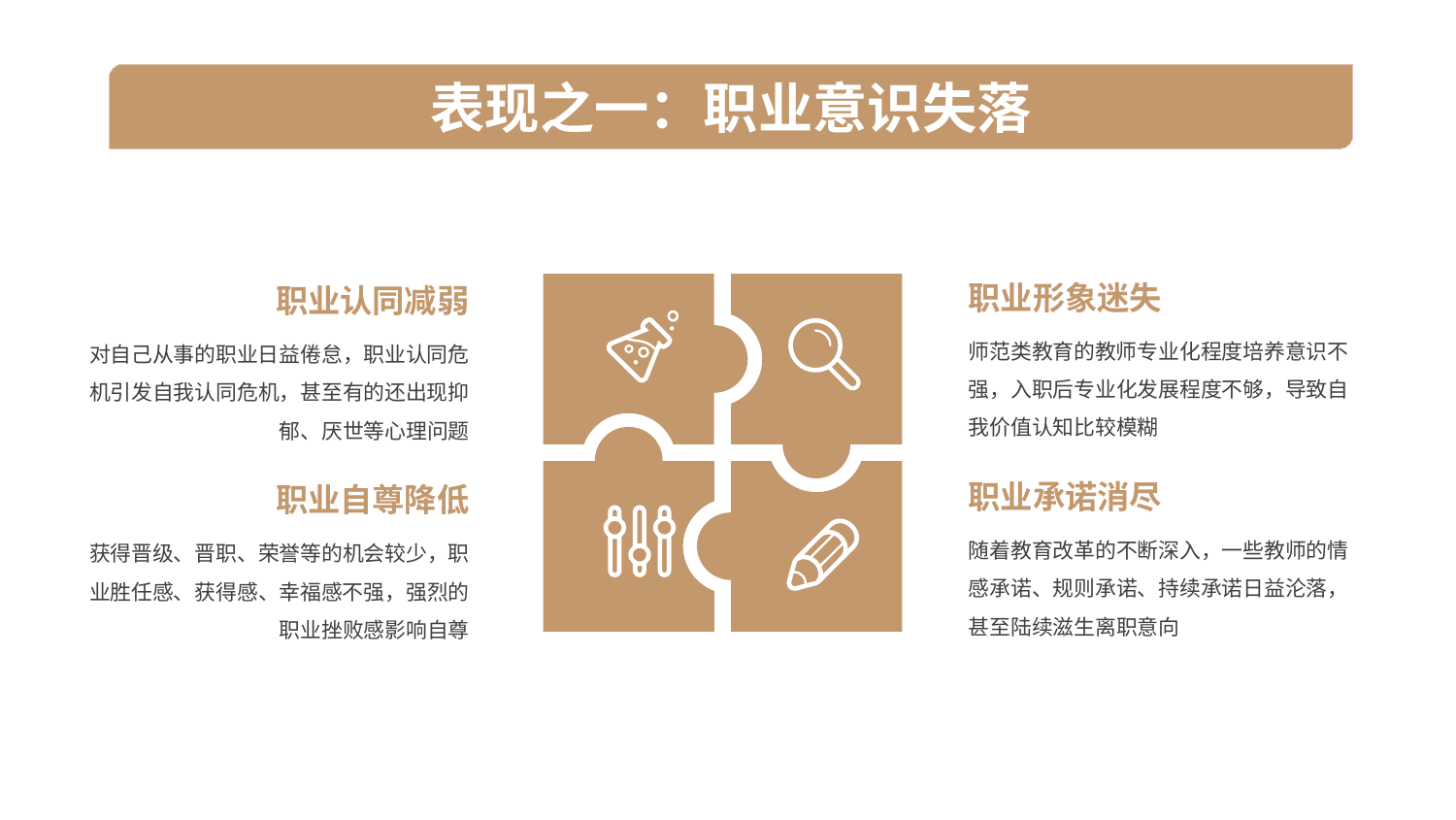

表现之一：职业意识失落
职业形象迷失
职业认同减弱

师范类教育的教师专业化程度培养意识不强，入职后专业化发展程度不够，导致自我价值认知比较模糊
对自己从事的职业日益倦怠，职业认同危机引发自我认同危机，甚至有的还出现抑郁、厌世等心理问题
职业承诺消尽
职业自尊降低

随着教育改革的不断深入，一些教师的情感承诺、规则承诺、持续承诺日益沦落，甚至陆续滋生离职意向

获得晋级、晋职、荣誉等的机会较少，职业胜任感、获得感、幸福感不强，强烈的职业挫败感影响自尊